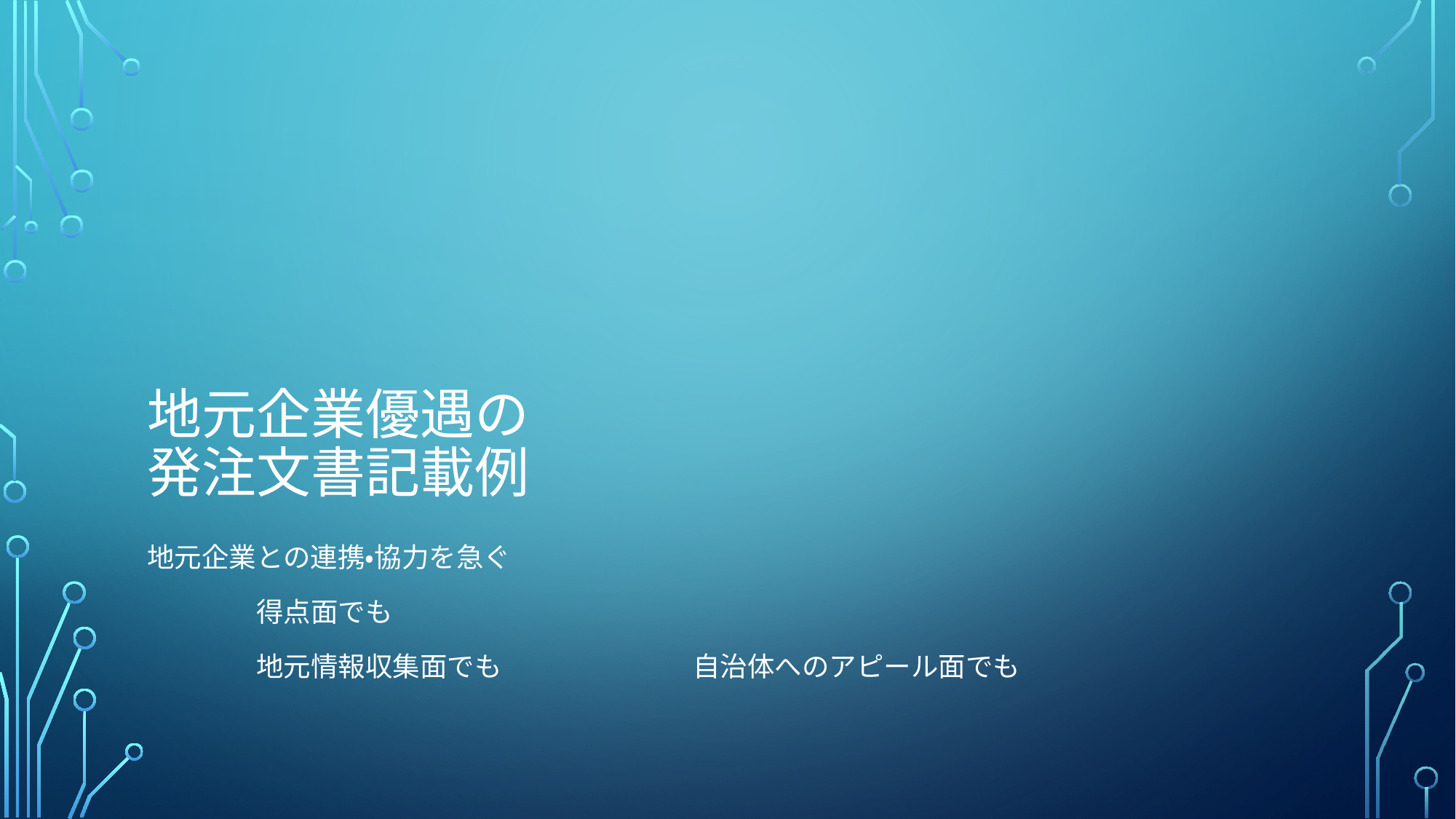

# 地元企業優遇の 発注文書記載例
地元企業との連携・協力を急ぐ
	得点面でも
	地元情報収集面でも		自治体へのアピール面でも